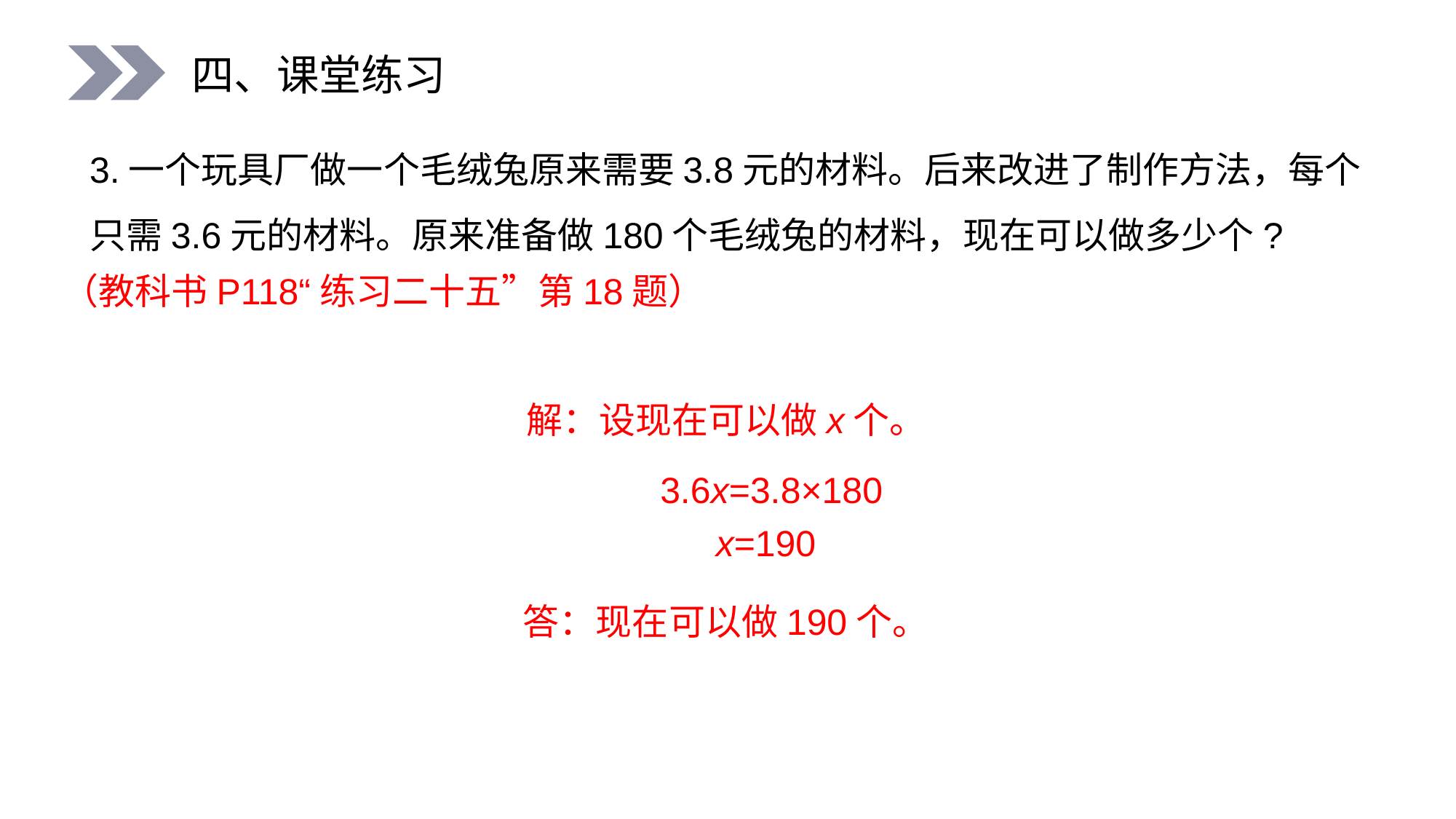

四、课堂练习
3.一个玩具厂做一个毛绒兔原来需要3.8元的材料。后来改进了制作方法，每个只需3.6元的材料。原来准备做180个毛绒兔的材料，现在可以做多少个?
（教科书P118“练习二十五”第18题）
解：设现在可以做x个。
3.6x=3.8×180
x=190
答：现在可以做190个。